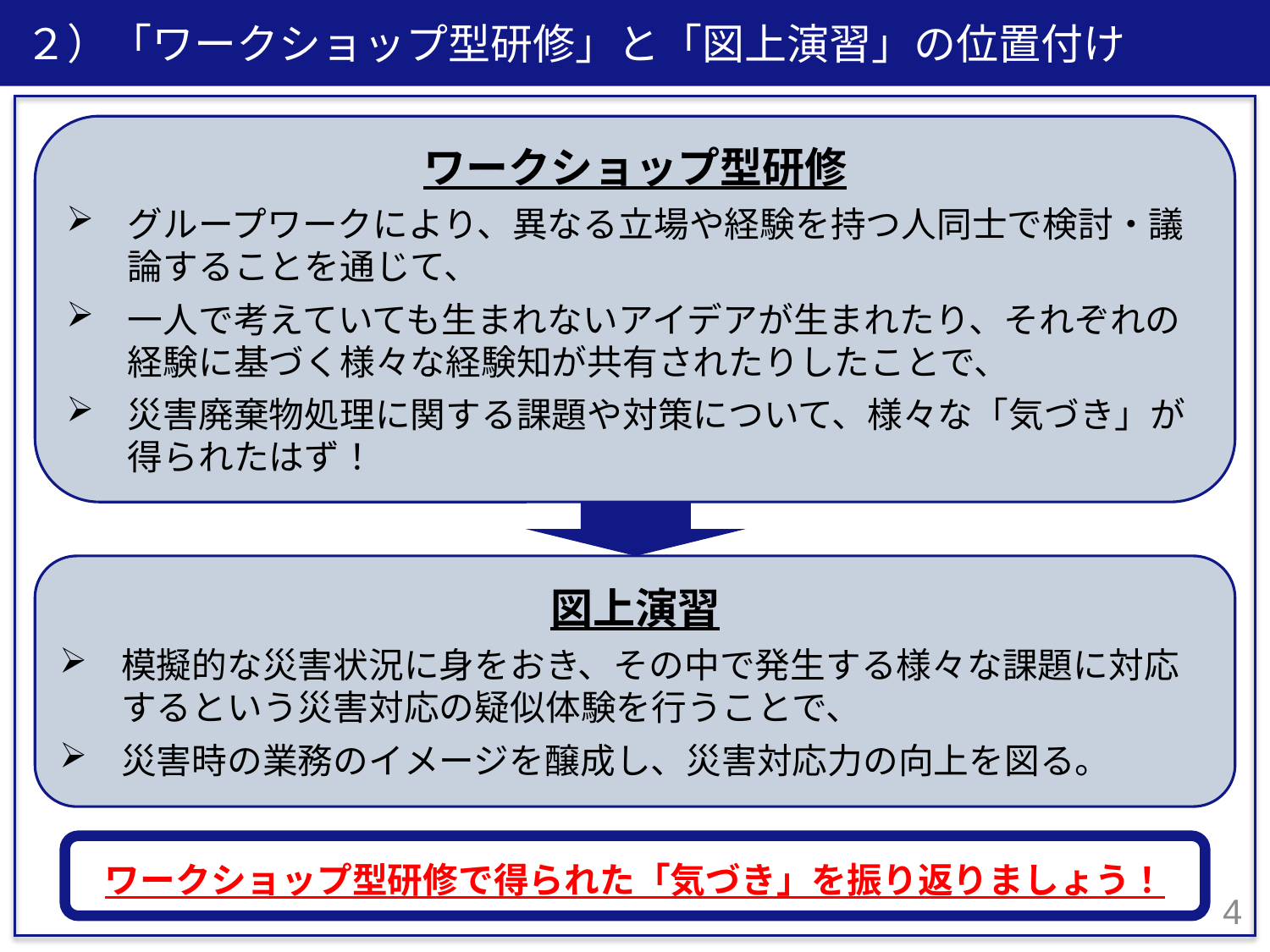

２）「ワークショップ型研修」と「図上演習」の位置付け

ワークショップ型研修
グループワークにより、異なる立場や経験を持つ人同士で検討・議論することを通じて、
一人で考えていても生まれないアイデアが生まれたり、それぞれの経験に基づく様々な経験知が共有されたりしたことで、
災害廃棄物処理に関する課題や対策について、様々な「気づき」が得られたはず！

図上演習
模擬的な災害状況に身をおき、その中で発生する様々な課題に対応するという災害対応の疑似体験を行うことで、
災害時の業務のイメージを醸成し、災害対応力の向上を図る。
ワークショップ型研修で得られた「気づき」を振り返りましょう！
4